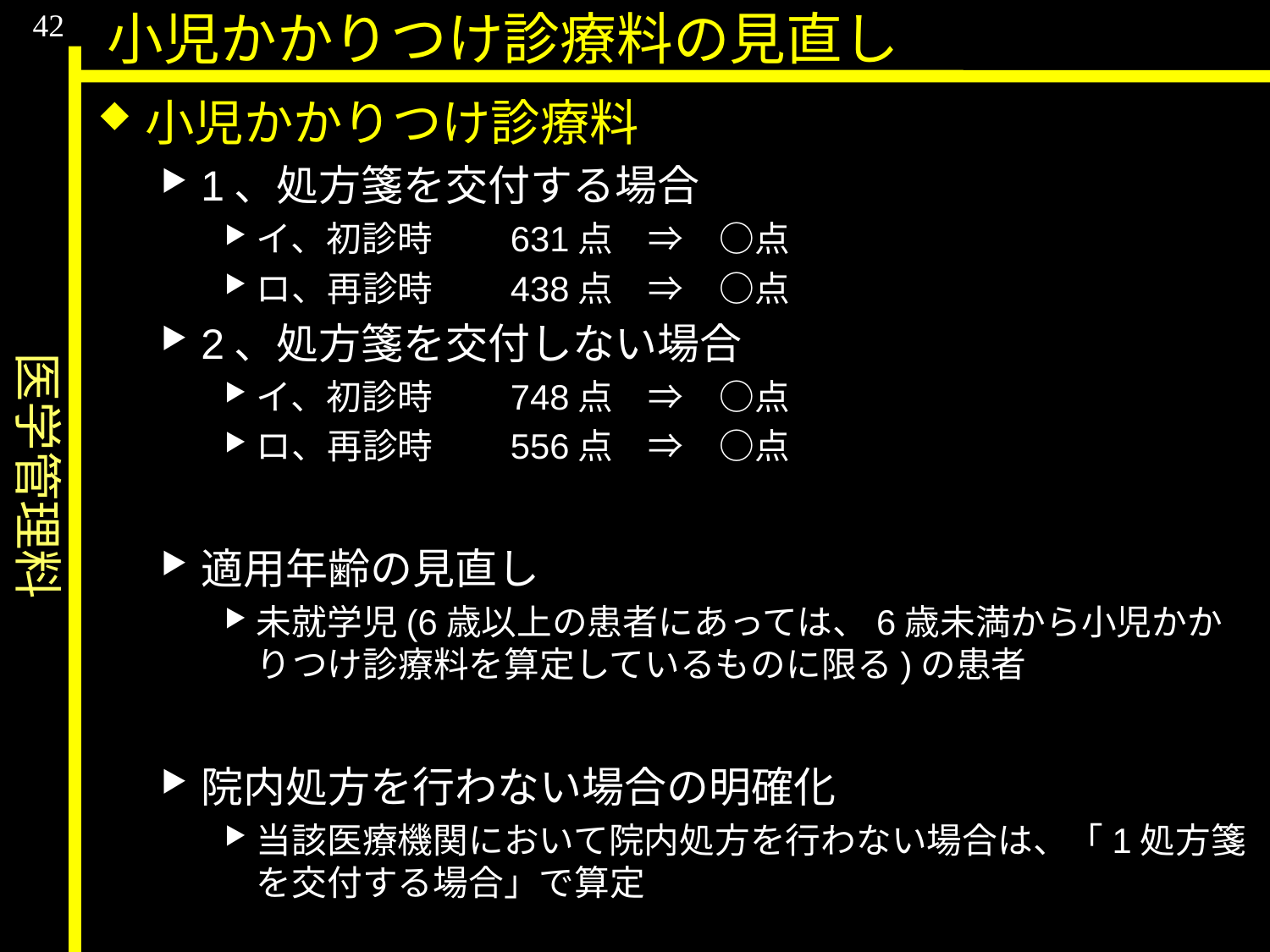

医学管理料
42
小児かかりつけ診療料の見直し

小児かかりつけ診療料
1、処方箋を交付する場合
イ、初診時	631点　⇒　○点
ロ、再診時	438点　⇒　○点
2、処方箋を交付しない場合
イ、初診時	748点　⇒　○点
ロ、再診時	556点　⇒　○点

適用年齢の見直し
未就学児(6歳以上の患者にあっては、6歳未満から小児かかりつけ診療料を算定しているものに限る)の患者

院内処方を行わない場合の明確化
当該医療機関において院内処方を行わない場合は、「1処方箋を交付する場合」で算定